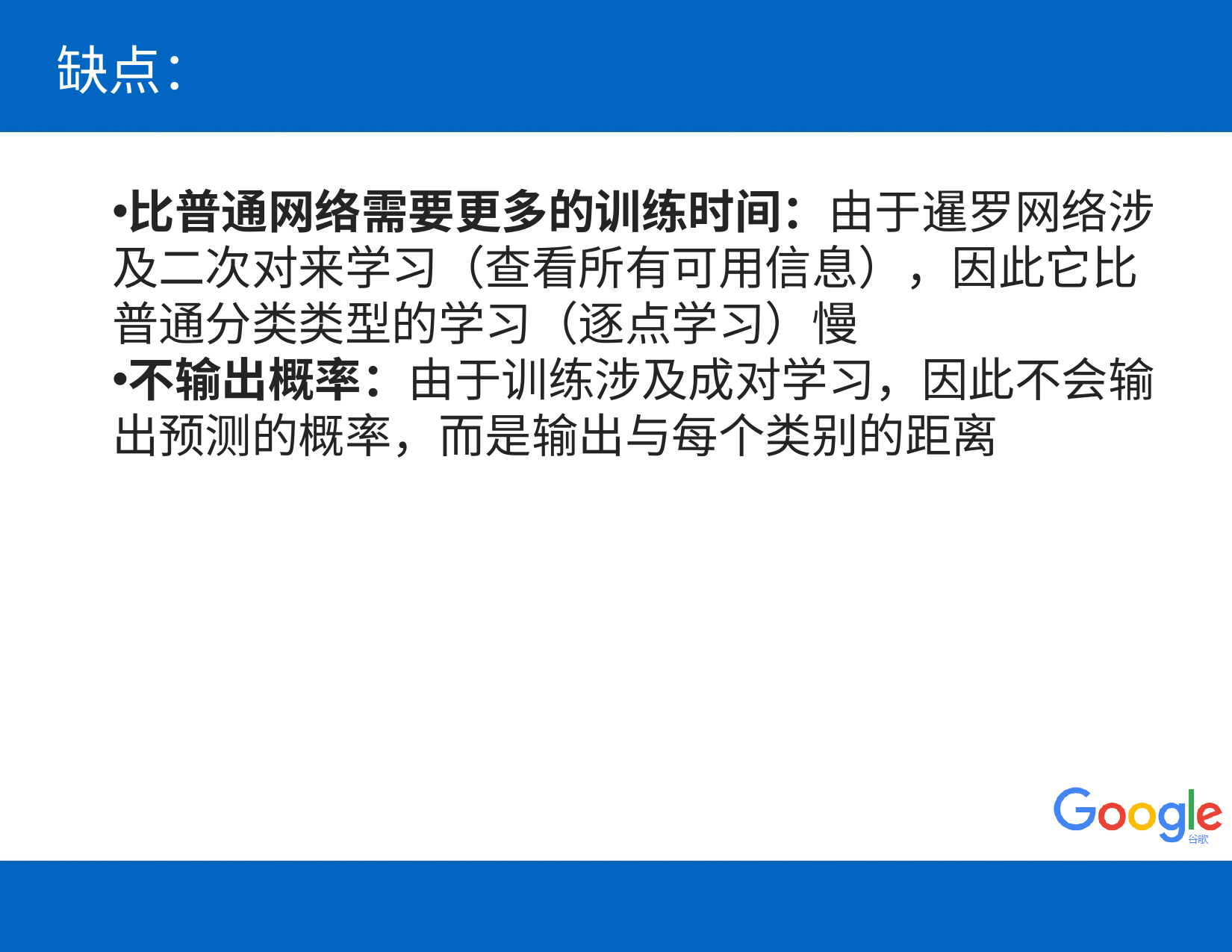

# 缺点：
比普通网络需要更多的训练时间：由于暹罗网络涉及二次对来学习（查看所有可用信息），因此它比普通分类类型的学习（逐点学习）慢
不输出概率：由于训练涉及成对学习，因此不会输出预测的概率，而是输出与每个类别的距离